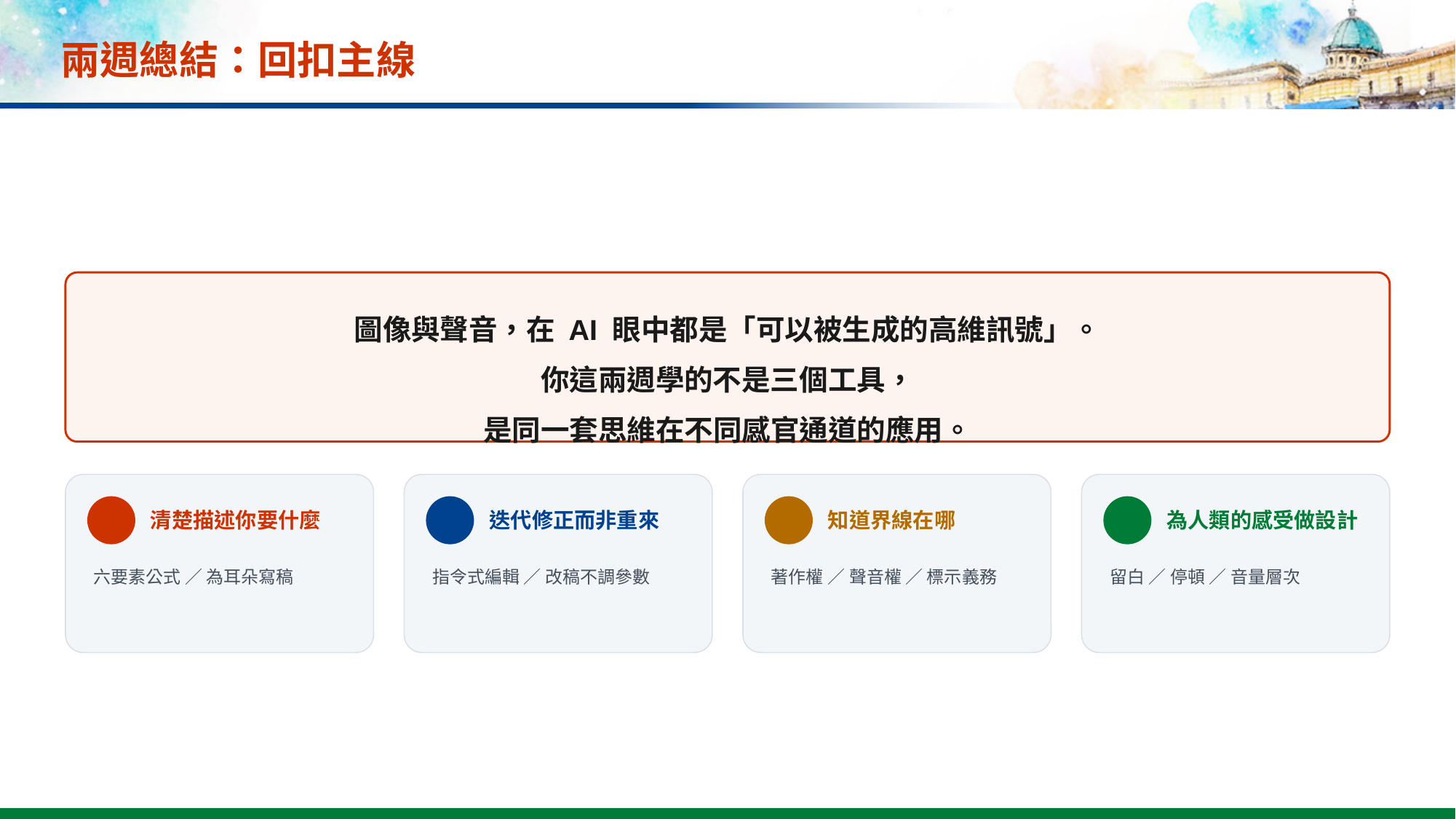

# 兩週總結：回扣主線

圖像與聲音，在 AI 眼中都是「可以被生成的高維訊號」。
你這兩週學的不是三個工具，
是同一套思維在不同感官通道的應用。

清楚描述你要什麼
迭代修正而非重來
知道界線在哪
為人類的感受做設計
六要素公式 ／ 為耳朵寫稿
指令式編輯 ／ 改稿不調參數
著作權 ／ 聲音權 ／ 標示義務
留白 ／ 停頓 ／ 音量層次